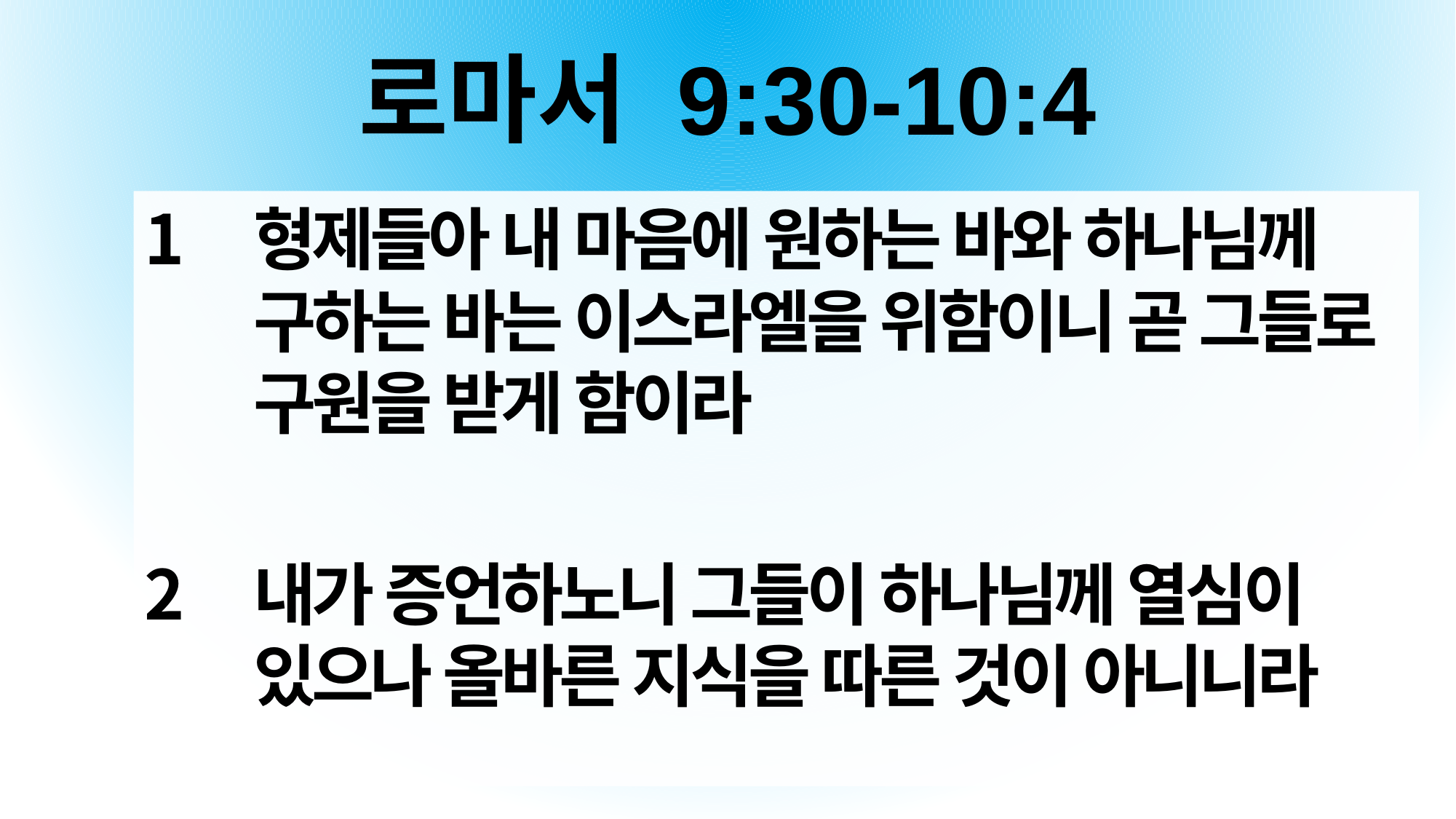

# 로마서 9:30-10:4
형제들아 내 마음에 원하는 바와 하나님께 구하는 바는 이스라엘을 위함이니 곧 그들로 구원을 받게 함이라

내가 증언하노니 그들이 하나님께 열심이 있으나 올바른 지식을 따른 것이 아니니라